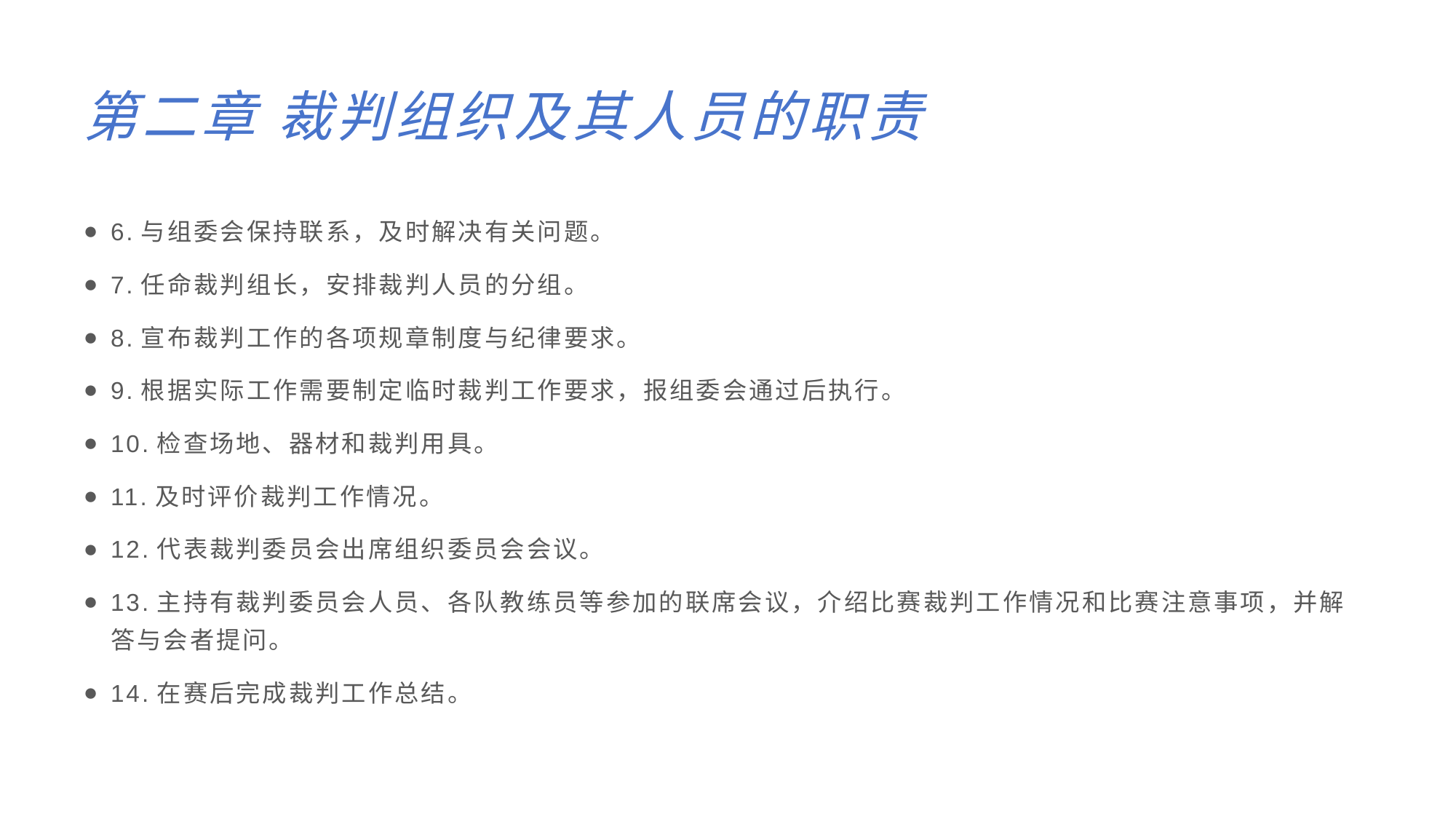

# 第二章 裁判组织及其人员的职责

6.与组委会保持联系，及时解决有关问题。
7.任命裁判组长，安排裁判人员的分组。
8.宣布裁判工作的各项规章制度与纪律要求。
9.根据实际工作需要制定临时裁判工作要求，报组委会通过后执行。
10.检查场地、器材和裁判用具。
11.及时评价裁判工作情况。
12.代表裁判委员会出席组织委员会会议。
13.主持有裁判委员会人员、各队教练员等参加的联席会议，介绍比赛裁判工作情况和比赛注意事项，并解答与会者提问。
14.在赛后完成裁判工作总结。